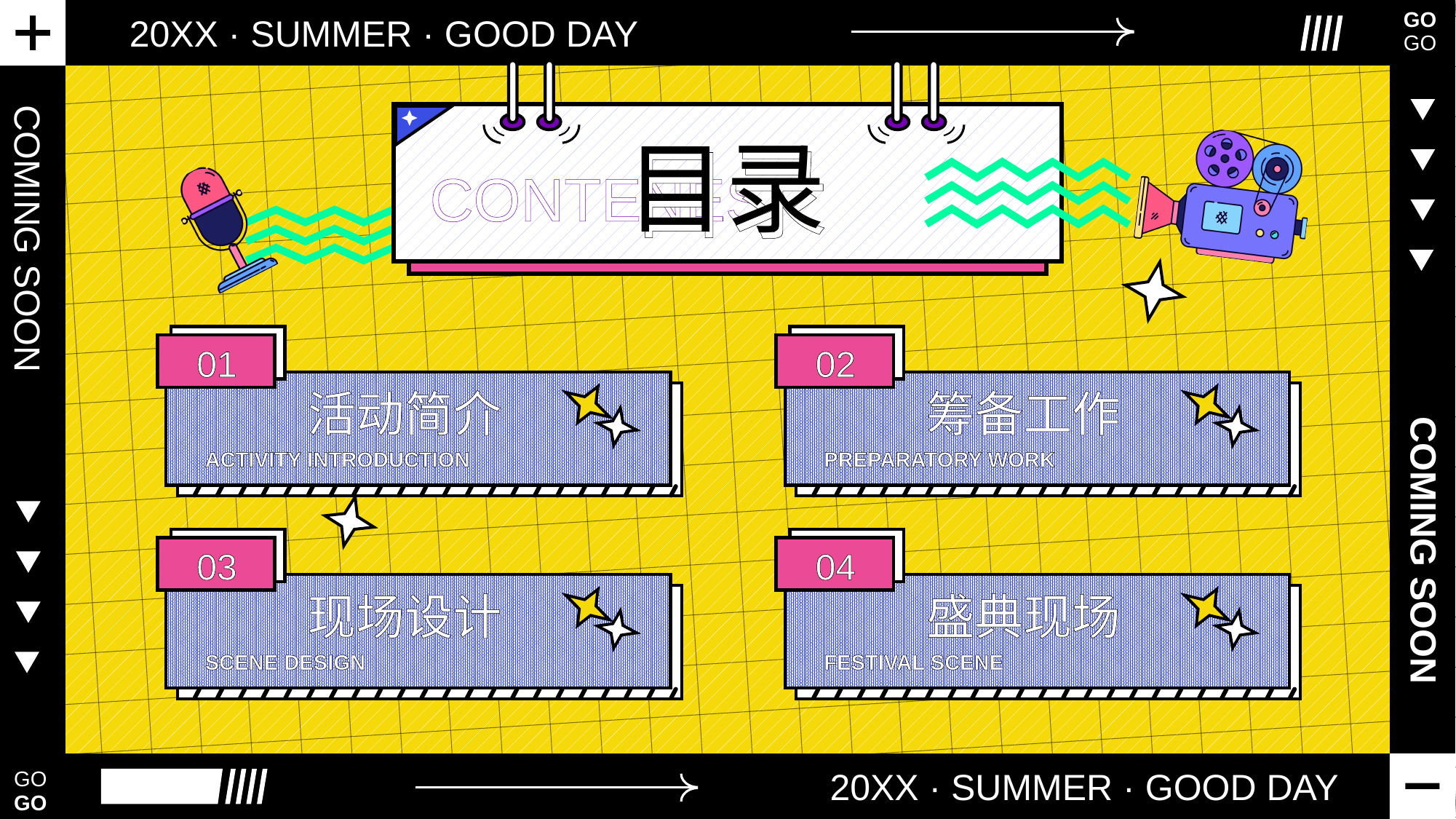

01
02

活动简介
筹备工作

ACTIVITY INTRODUCTION
PREPARATORY WORK

03
04

现场设计
盛典现场

SCENE DESIGN
FESTIVAL SCENE